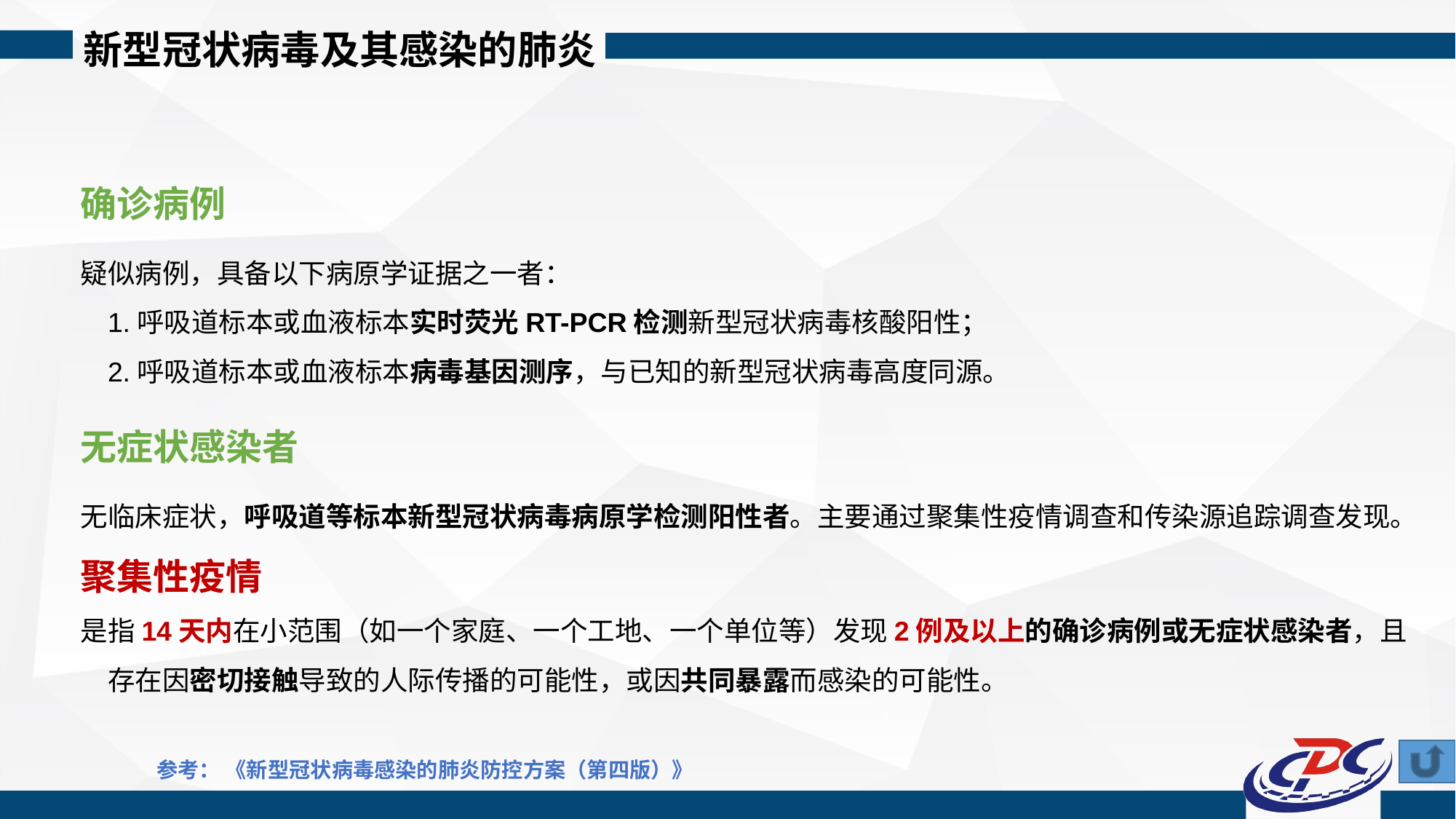

新型冠状病毒及其感染的肺炎

确诊病例
疑似病例，具备以下病原学证据之一者：
1.呼吸道标本或血液标本实时荧光RT-PCR检测新型冠状病毒核酸阳性；
2.呼吸道标本或血液标本病毒基因测序，与已知的新型冠状病毒高度同源。
无症状感染者
无临床症状，呼吸道等标本新型冠状病毒病原学检测阳性者。主要通过聚集性疫情调查和传染源追踪调查发现。
聚集性疫情
是指14天内在小范围（如一个家庭、一个工地、一个单位等）发现2例及以上的确诊病例或无症状感染者，且存在因密切接触导致的人际传播的可能性，或因共同暴露而感染的可能性。

参考： 《新型冠状病毒感染的肺炎防控方案（第四版）》